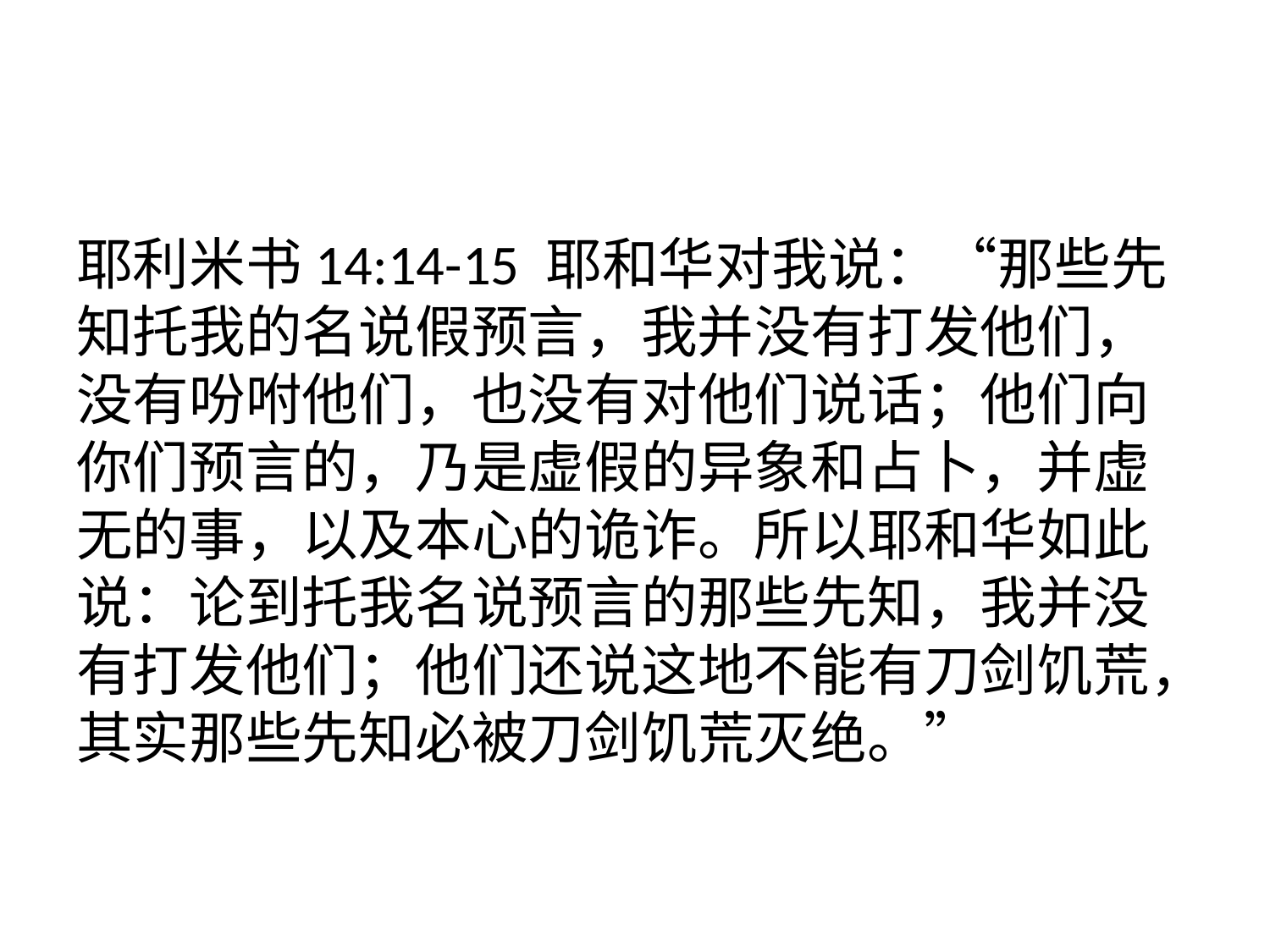

#
耶利米书14:14-15 耶和华对我说：“那些先知托我的名说假预言，我并没有打发他们，没有吩咐他们，也没有对他们说话；他们向你们预言的，乃是虚假的异象和占卜，并虚无的事，以及本心的诡诈。所以耶和华如此说：论到托我名说预言的那些先知，我并没有打发他们；他们还说这地不能有刀剑饥荒，其实那些先知必被刀剑饥荒灭绝。”